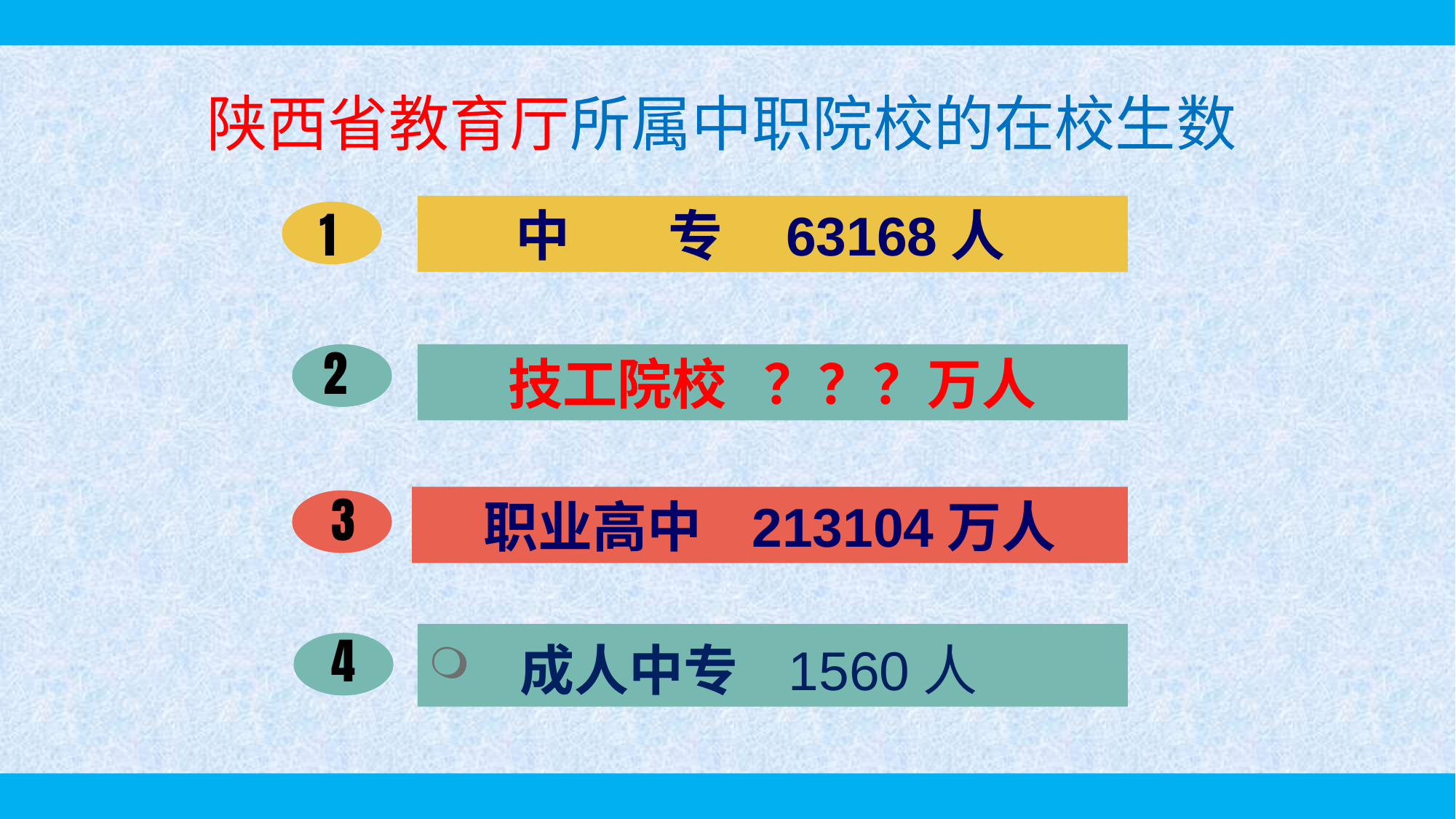

# 陕西省教育厅所属中职院校的在校生数
中        专    63168人

1
2

技工院校   ？？？万人
3
职业高中   213104万人

   成人中专   1560人
4